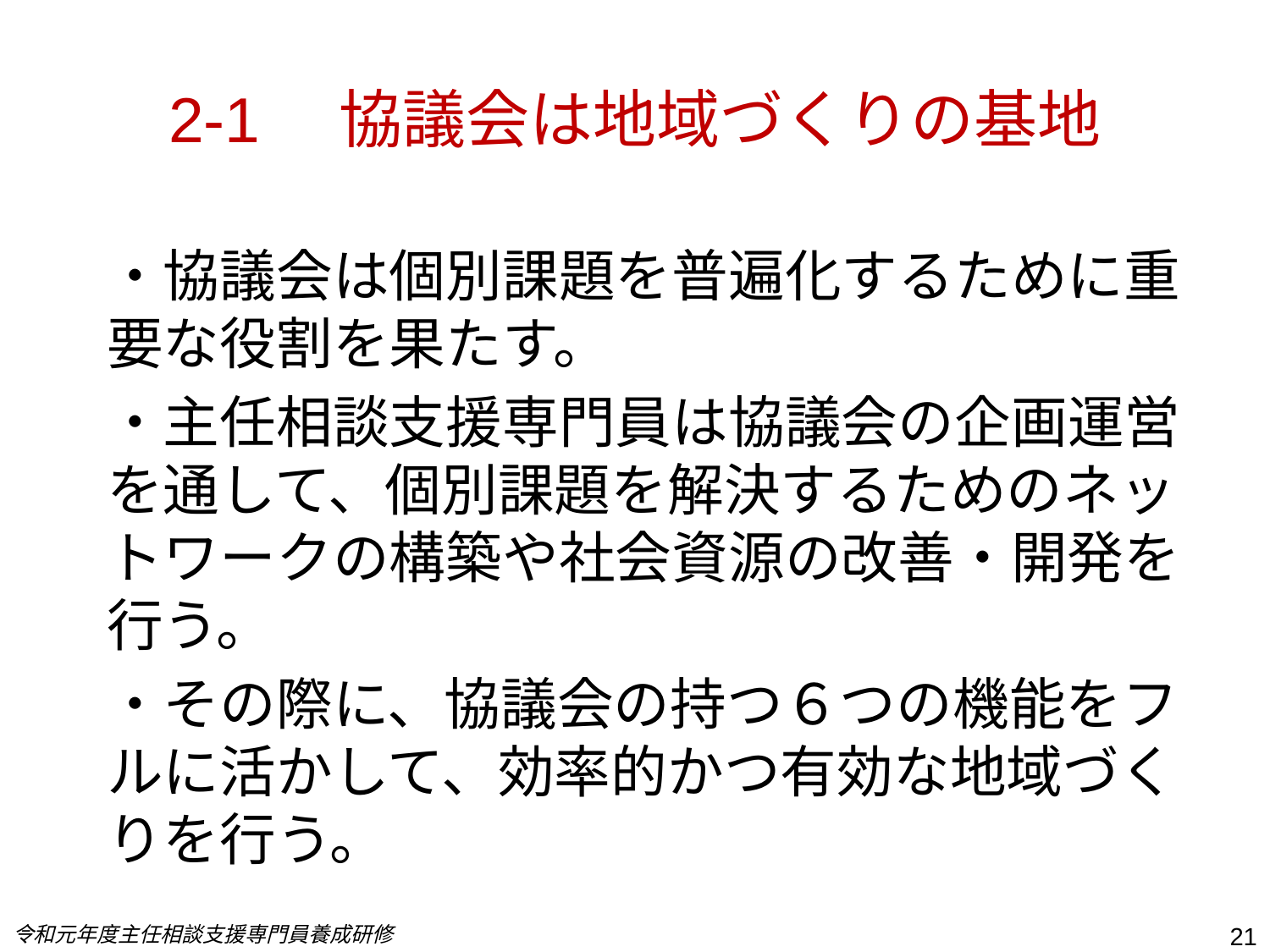

# 2-1　協議会は地域づくりの基地
・協議会は個別課題を普遍化するために重要な役割を果たす。
・主任相談支援専門員は協議会の企画運営を通して、個別課題を解決するためのネットワークの構築や社会資源の改善・開発を行う。
・その際に、協議会の持つ６つの機能をフルに活かして、効率的かつ有効な地域づくりを行う。
令和元年度主任相談支援専門員養成研修
21